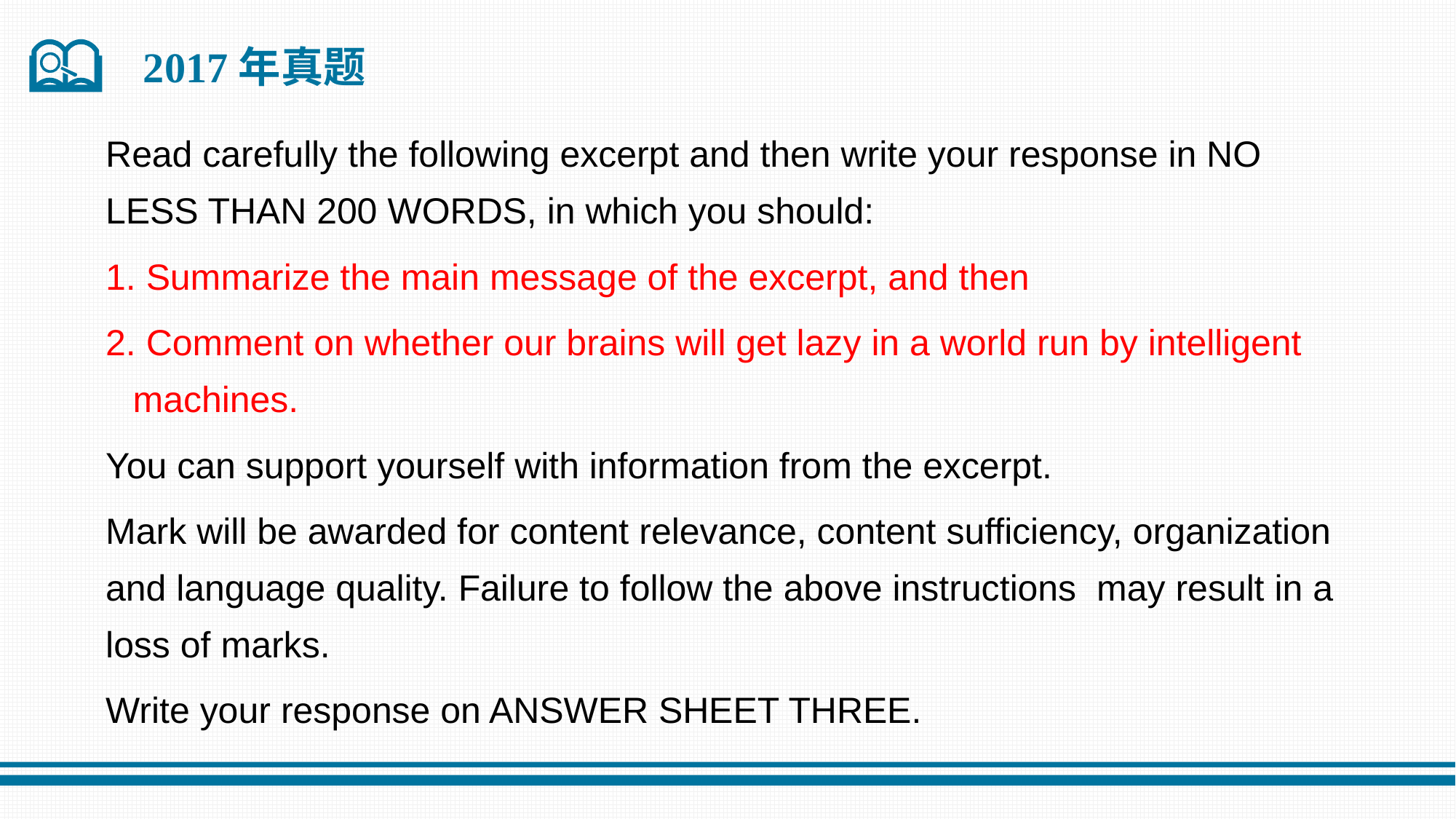

2017年真题
Read carefully the following excerpt and then write your response in NO LESS THAN 200 WORDS, in which you should:
 Summarize the main message of the excerpt, and then
 Comment on whether our brains will get lazy in a world run by intelligent machines.
You can support yourself with information from the excerpt.
Mark will be awarded for content relevance, content sufficiency, organization and language quality. Failure to follow the above instructions  may result in a loss of marks.
Write your response on ANSWER SHEET THREE.